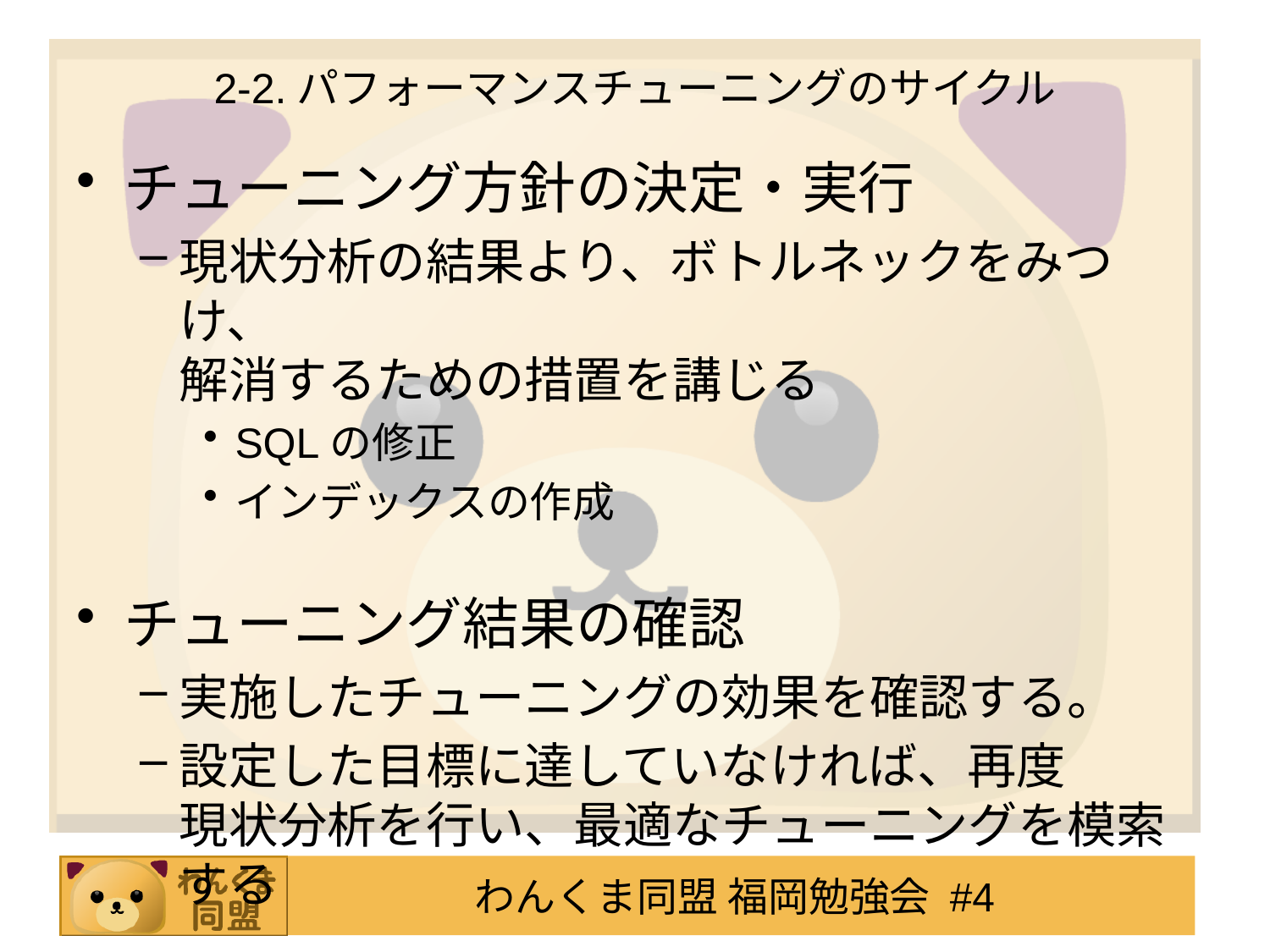

# 2-2.パフォーマンスチューニングのサイクル
チューニング方針の決定・実行
現状分析の結果より、ボトルネックをみつけ、
解消するための措置を講じる
SQLの修正
インデックスの作成
チューニング結果の確認
実施したチューニングの効果を確認する。
設定した目標に達していなければ、再度
現状分析を行い、最適なチューニングを模索する